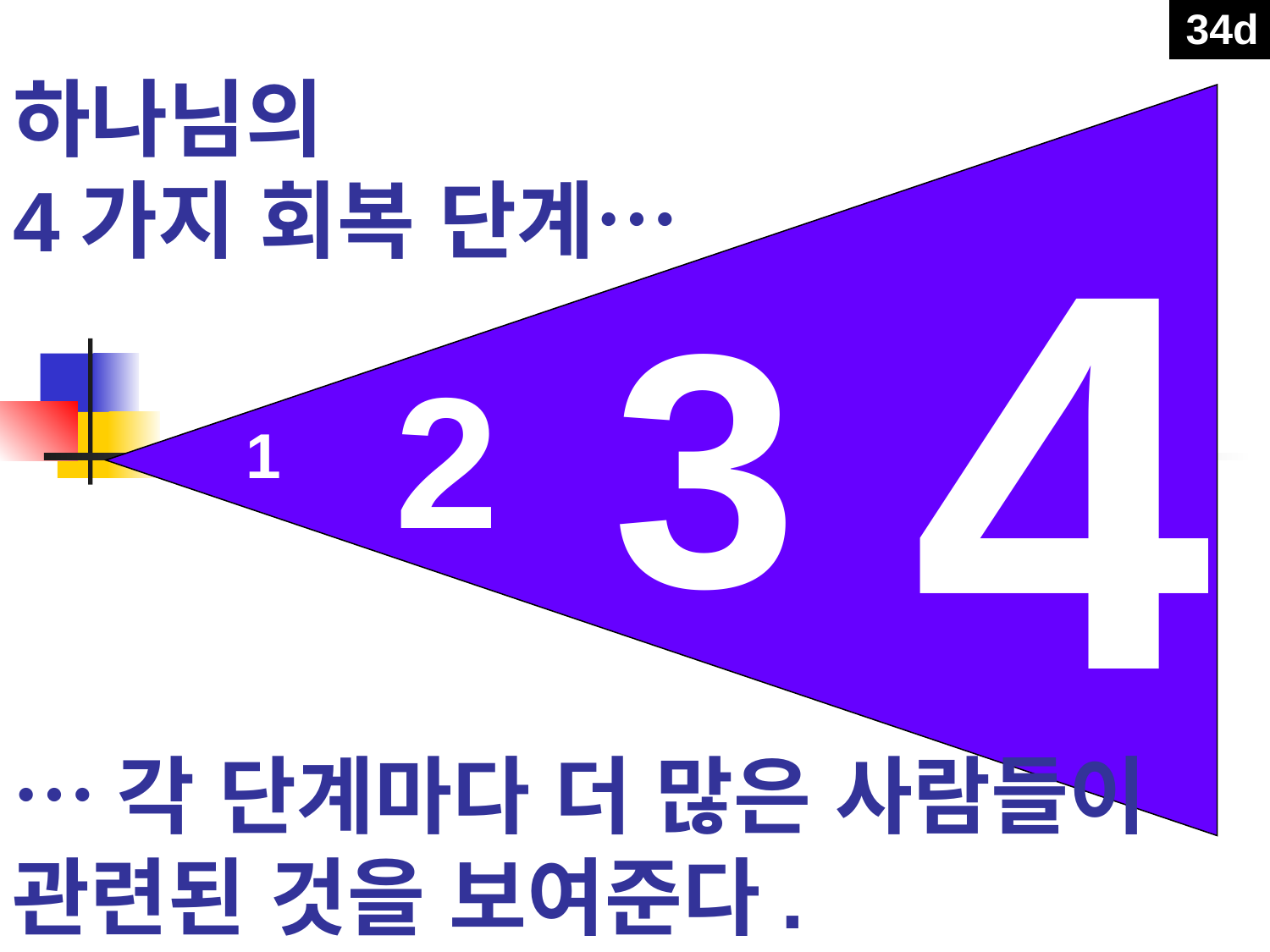

34d
# 하나님의 4가지 회복 단계…
4
3
2
1
…각 단계마다 더 많은 사람들이 관련된 것을 보여준다.